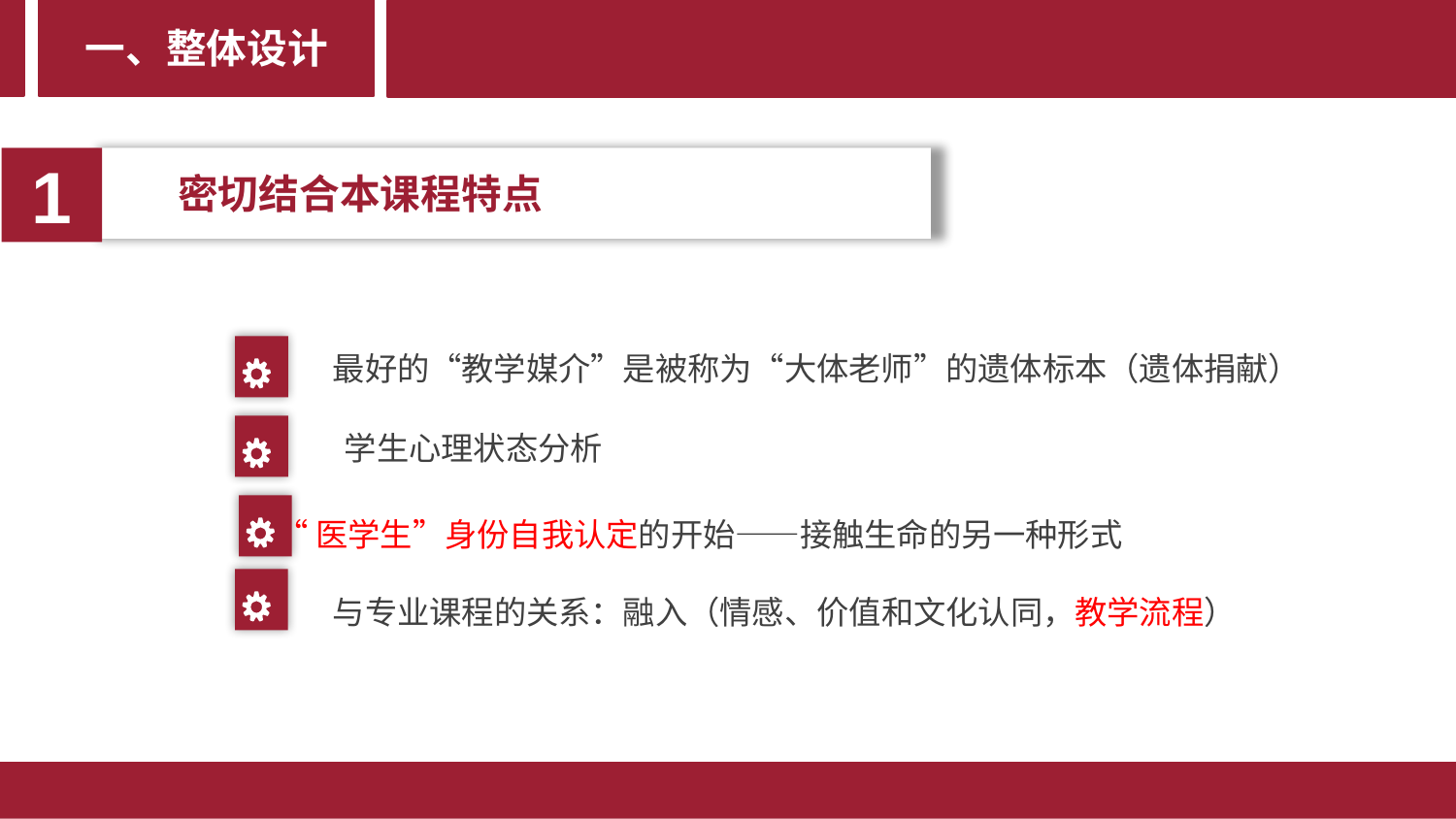

一、整体设计
1
      密切结合本课程特点

最好的“教学媒介”是被称为“大体老师”的遗体标本（遗体捐献）

学生心理状态分析

“医学生”身份自我认定的开始——接触生命的另一种形式

与专业课程的关系：融入（情感、价值和文化认同，教学流程）